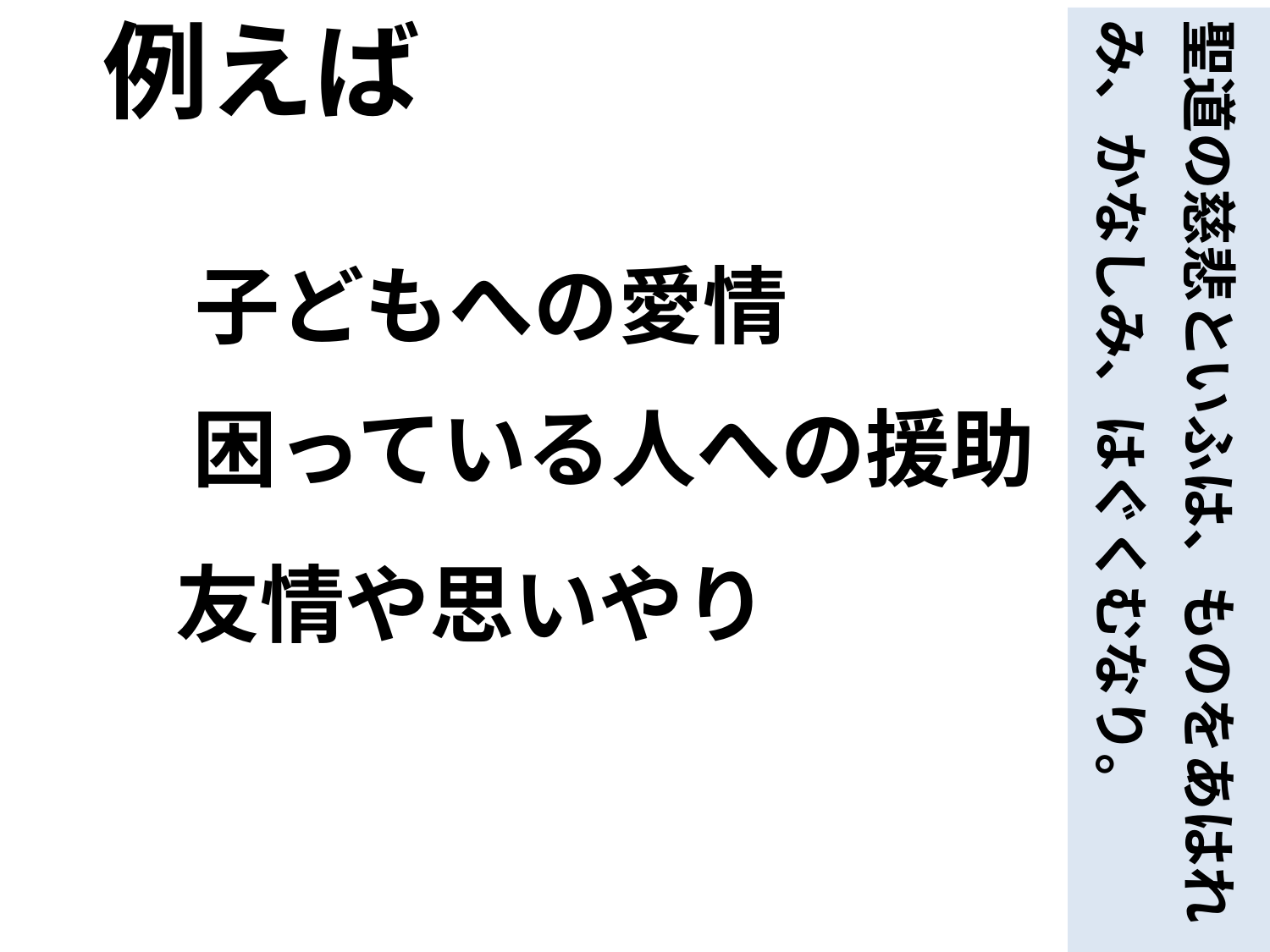

例えば
聖道の慈悲といふは、ものをあはれみ、かなしみ、はぐくむなり。
子どもへの愛情
困っている人への援助
友情や思いやり